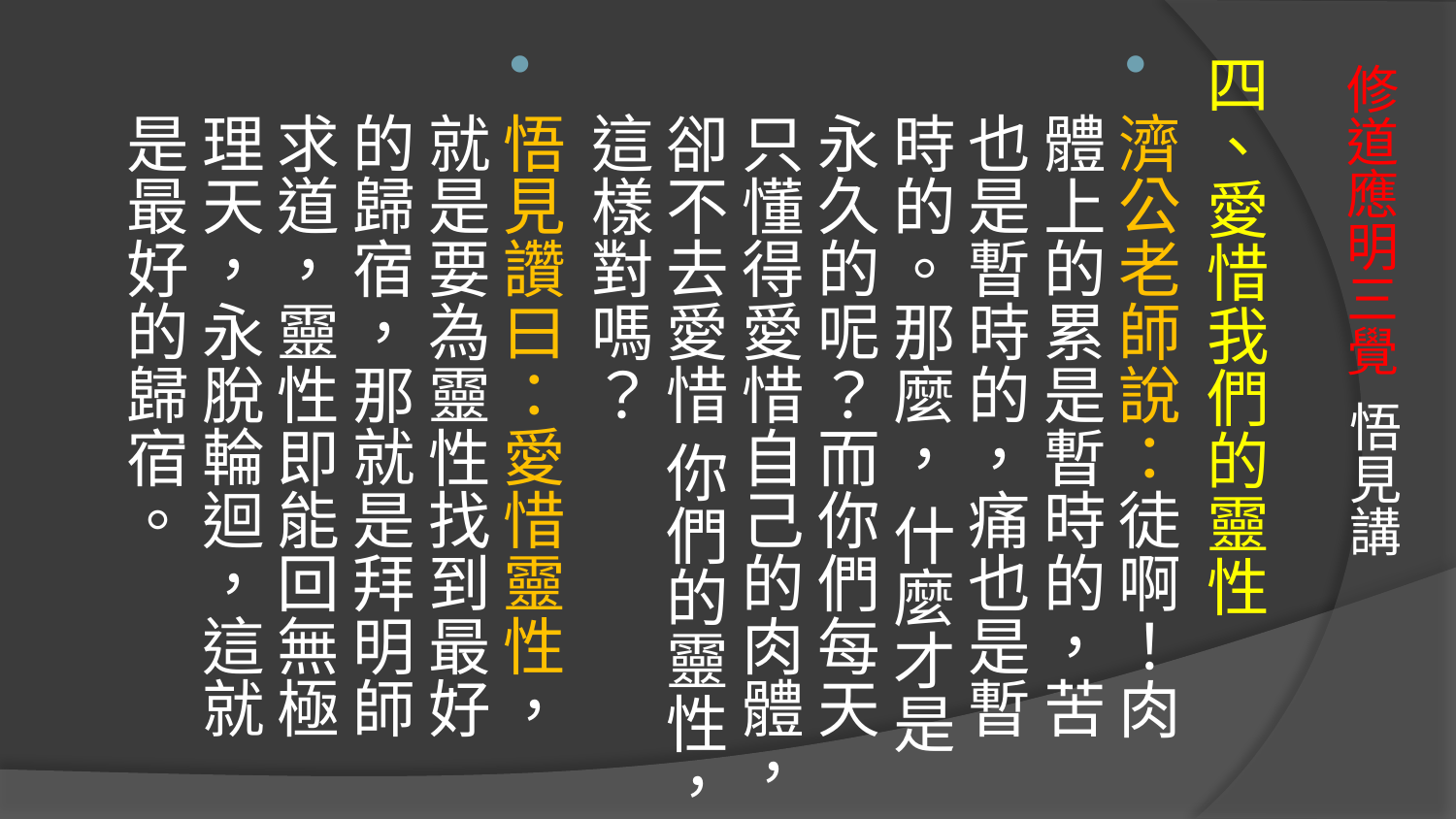

四、愛惜我們的靈性
濟公老師說：徒啊！肉體上的累是暫時的，苦也是暫時的，痛也是暫時的。那麼， 什麼才是永久的呢？而你們每天只懂得愛惜自己的肉體，卻不去愛惜 你們的靈性，這樣對嗎？
悟見讚曰：愛惜靈性，就是要為靈性找到最好的歸宿，那就是拜明師求道，靈性即能回無極理天，永脫輪迴，這就是最好的歸宿。

# 修道應明三覺  悟見講